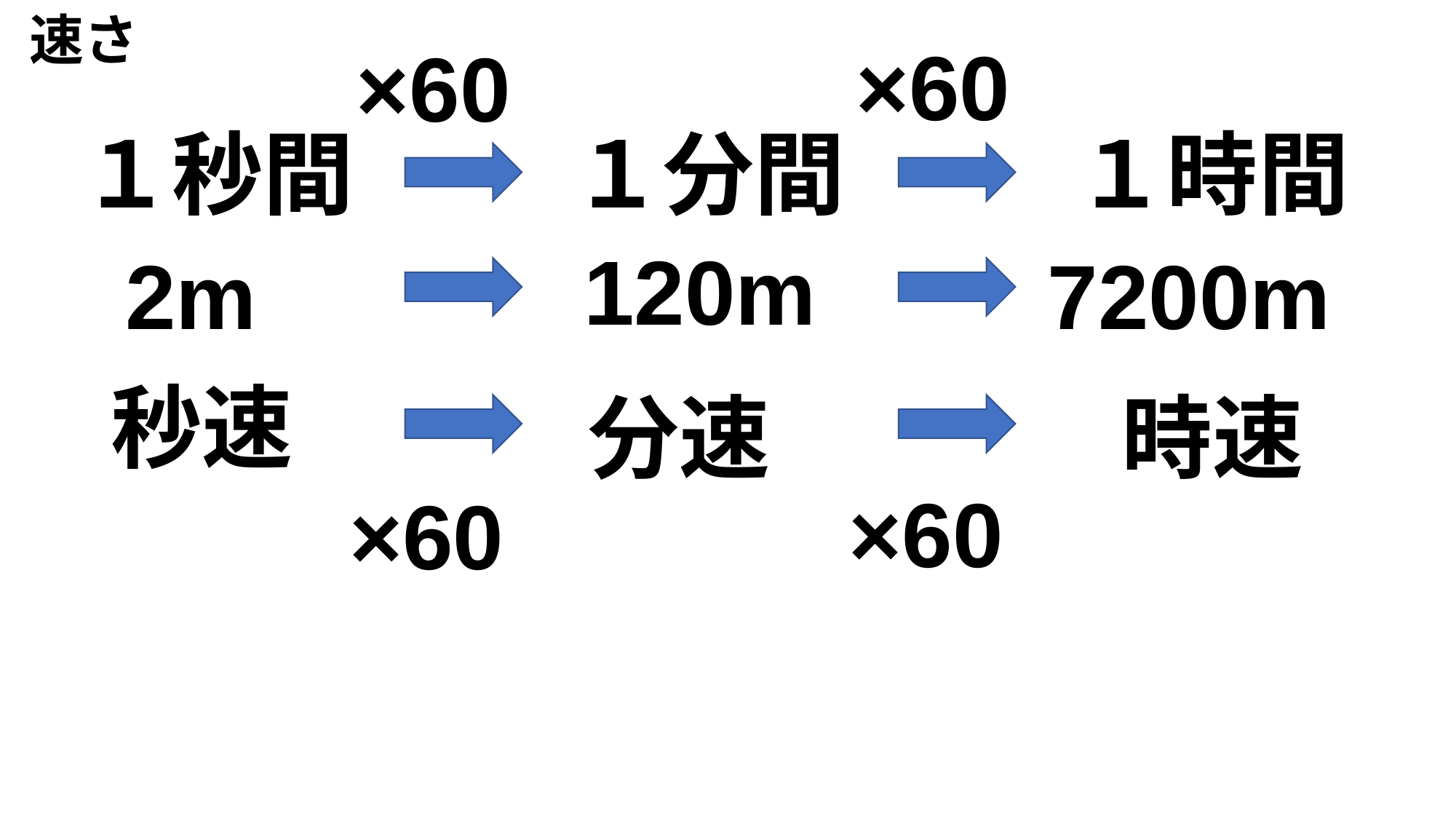

速さ
×60
×60
１時間
１分間
１秒間

120m
7200m
2m

秒速
時速
分速

×60
×60